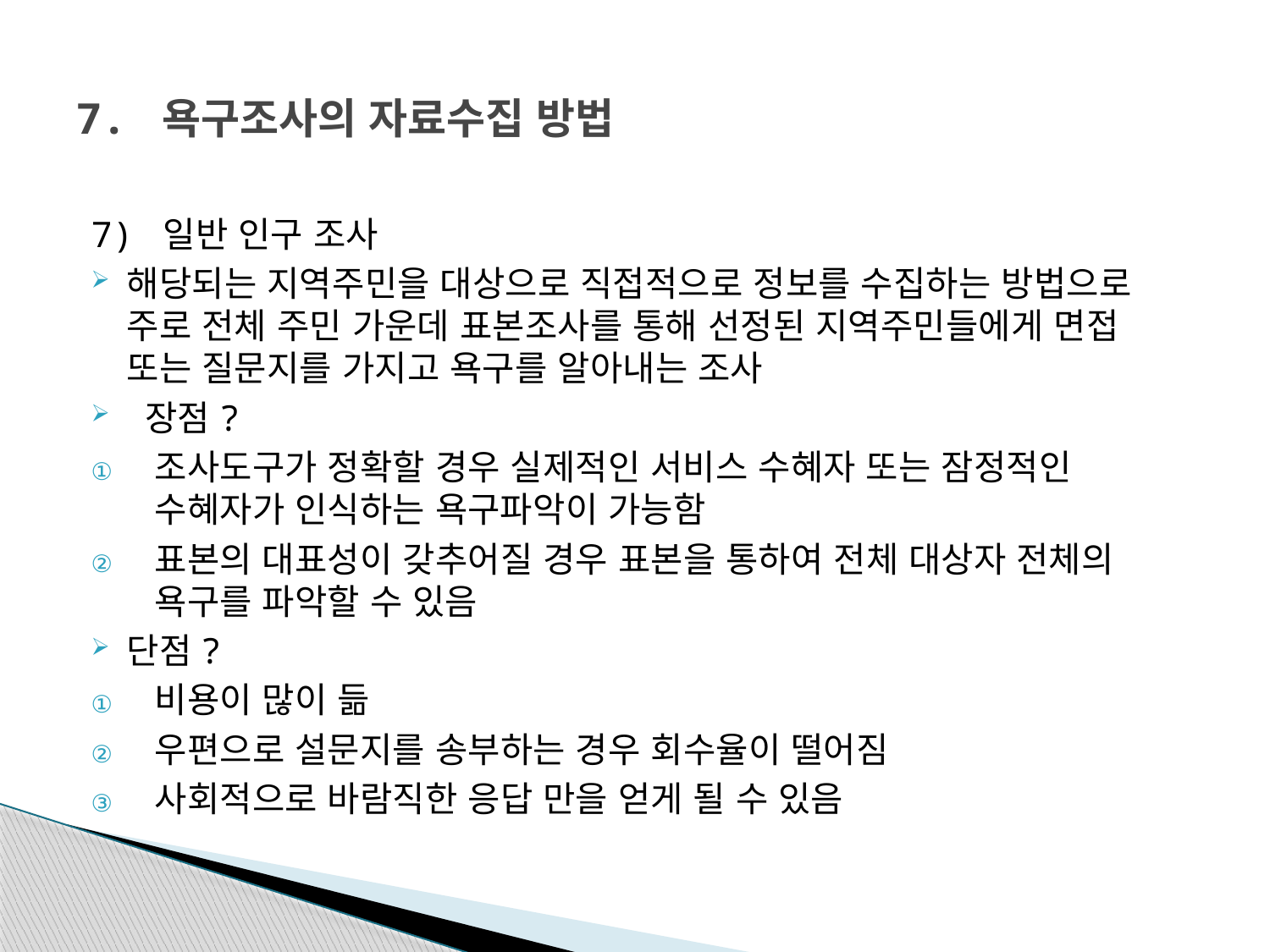

# 7. 욕구조사의 자료수집 방법
7) 일반 인구 조사
해당되는 지역주민을 대상으로 직접적으로 정보를 수집하는 방법으로 주로 전체 주민 가운데 표본조사를 통해 선정된 지역주민들에게 면접 또는 질문지를 가지고 욕구를 알아내는 조사
 장점?
조사도구가 정확할 경우 실제적인 서비스 수혜자 또는 잠정적인 수혜자가 인식하는 욕구파악이 가능함
표본의 대표성이 갖추어질 경우 표본을 통하여 전체 대상자 전체의 욕구를 파악할 수 있음
단점?
비용이 많이 듦
우편으로 설문지를 송부하는 경우 회수율이 떨어짐
사회적으로 바람직한 응답 만을 얻게 될 수 있음